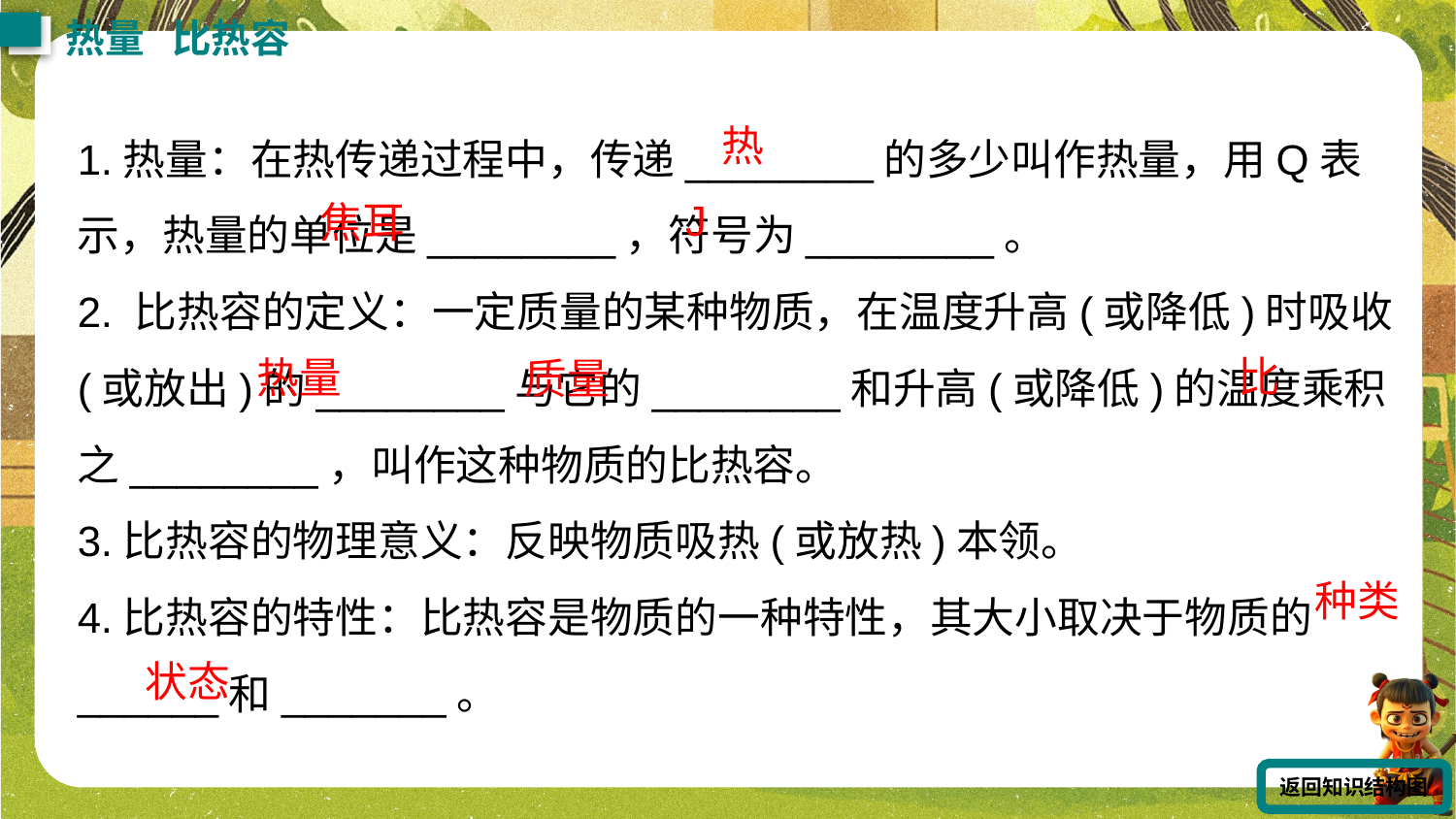

热量   比热容

1.热量：在热传递过程中，传递________的多少叫作热量，用Q表示，热量的单位是________，符号为________。
2. 比热容的定义：一定质量的某种物质，在温度升高(或降低)时吸收(或放出)的________与它的________和升高(或降低)的温度乘积之________，叫作这种物质的比热容。
3.比热容的物理意义：反映物质吸热(或放热)本领。
4.比热容的特性：比热容是物质的一种特性，其大小取决于物质的______和_______。
热
J
焦耳
比
热量
质量
种类
状态
返回知识结构图